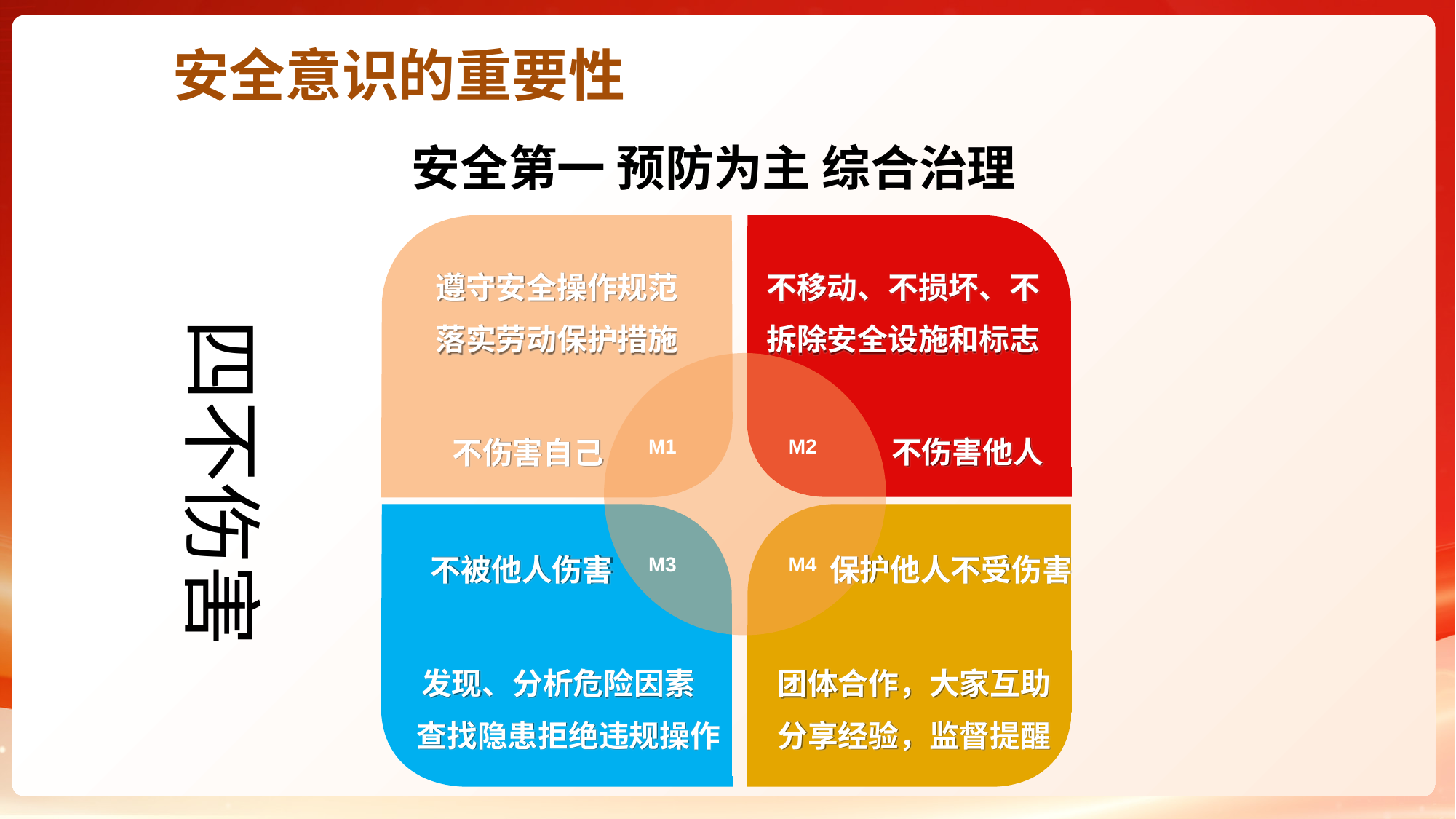

安全意识的重要性
安全第一 预防为主 综合治理

四不伤害
遵守安全操作规范
落实劳动保护措施
不移动、不损坏、不
拆除安全设施和标志

M1
M2
不伤害他人
不伤害自己

M3
M4
不被他人伤害
保护他人不受伤害
发现、分析危险因素
 查找隐患拒绝违规操作
团体合作，大家互助
分享经验，监督提醒